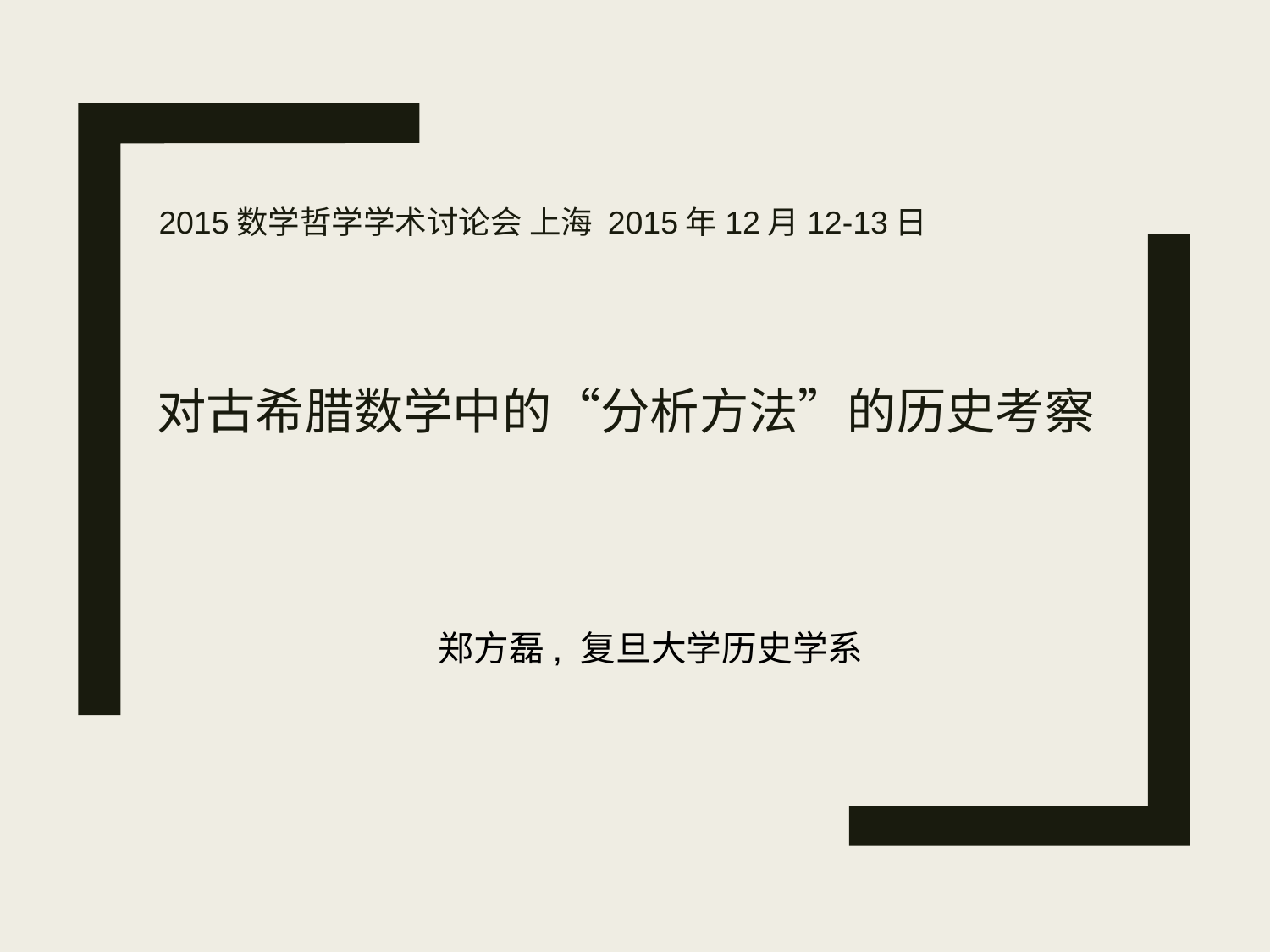

2015数学哲学学术讨论会 上海 2015年12月12-13日
# 对古希腊数学中的“分析方法”的历史考察
郑方磊, 复旦大学历史学系